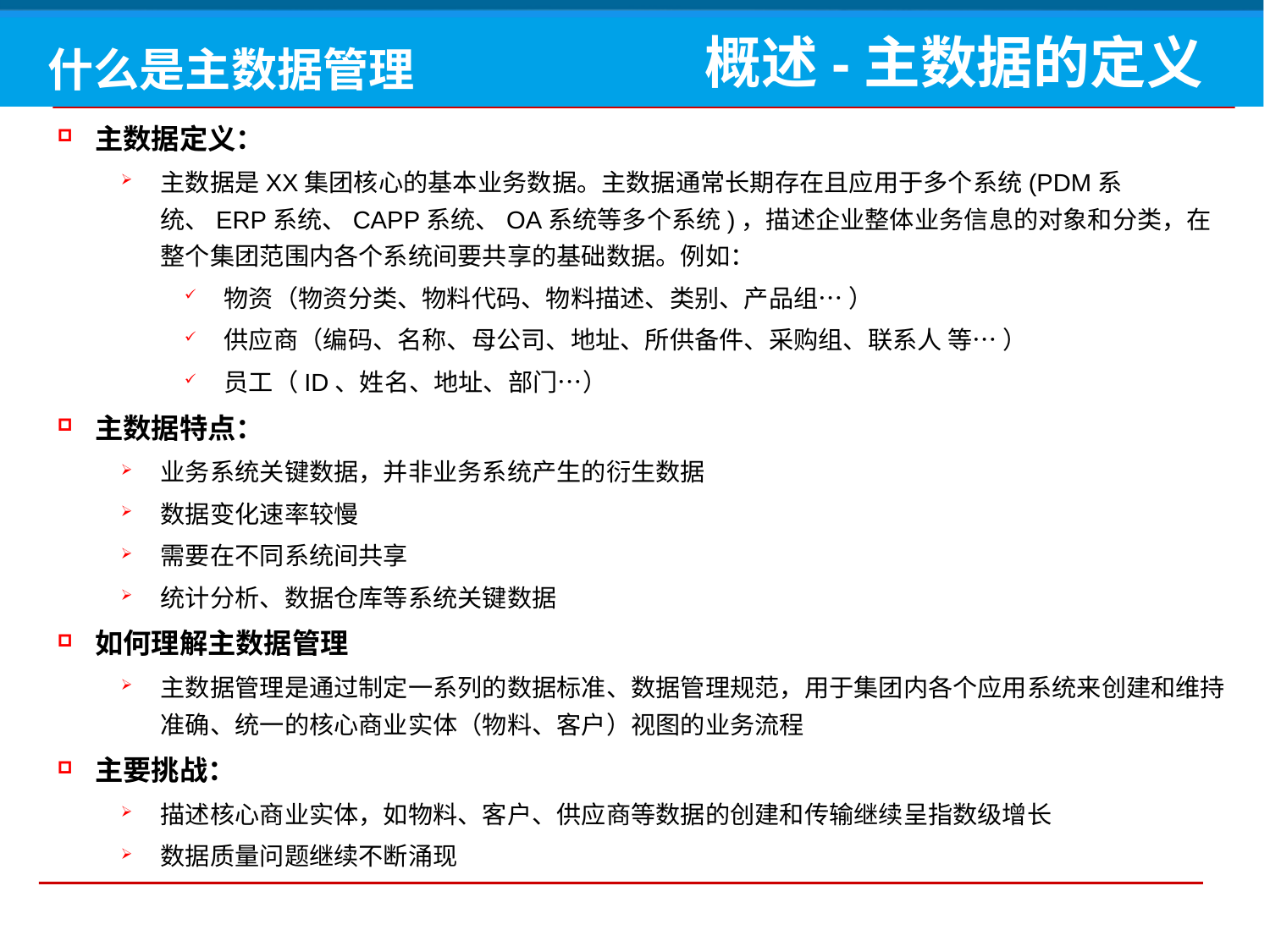

概述-主数据的定义
什么是主数据管理
主数据定义：
主数据是XX集团核心的基本业务数据。主数据通常长期存在且应用于多个系统(PDM系统、ERP系统、CAPP系统、OA系统等多个系统)，描述企业整体业务信息的对象和分类，在整个集团范围内各个系统间要共享的基础数据。例如：
物资（物资分类、物料代码、物料描述、类别、产品组… ）
供应商（编码、名称、母公司、地址、所供备件、采购组、联系人 等… ）
员工（ID、姓名、地址、部门…）
主数据特点：
业务系统关键数据，并非业务系统产生的衍生数据
数据变化速率较慢
需要在不同系统间共享
统计分析、数据仓库等系统关键数据
如何理解主数据管理
主数据管理是通过制定一系列的数据标准、数据管理规范，用于集团内各个应用系统来创建和维持准确、统一的核心商业实体（物料、客户）视图的业务流程
主要挑战：
描述核心商业实体，如物料、客户、供应商等数据的创建和传输继续呈指数级增长
数据质量问题继续不断涌现